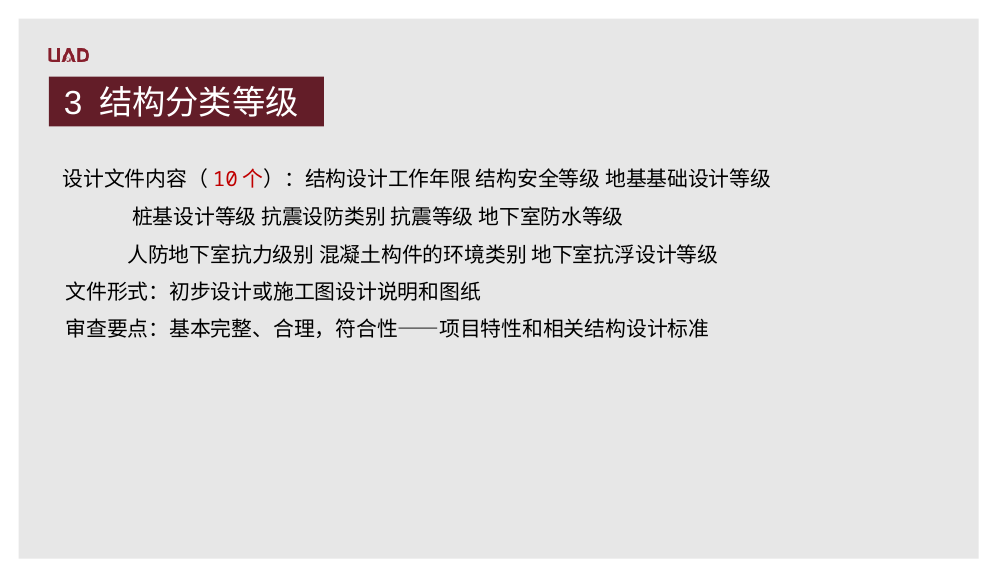

3 结构分类等级
 设计文件内容（10个）：结构设计工作年限 结构安全等级 地基基础设计等级
                桩基设计等级 抗震设防类别 抗震等级 地下室防水等级
               人防地下室抗力级别 混凝土构件的环境类别 地下室抗浮设计等级
  文件形式：初步设计或施工图设计说明和图纸
  审查要点：基本完整、合理，符合性——项目特性和相关结构设计标准